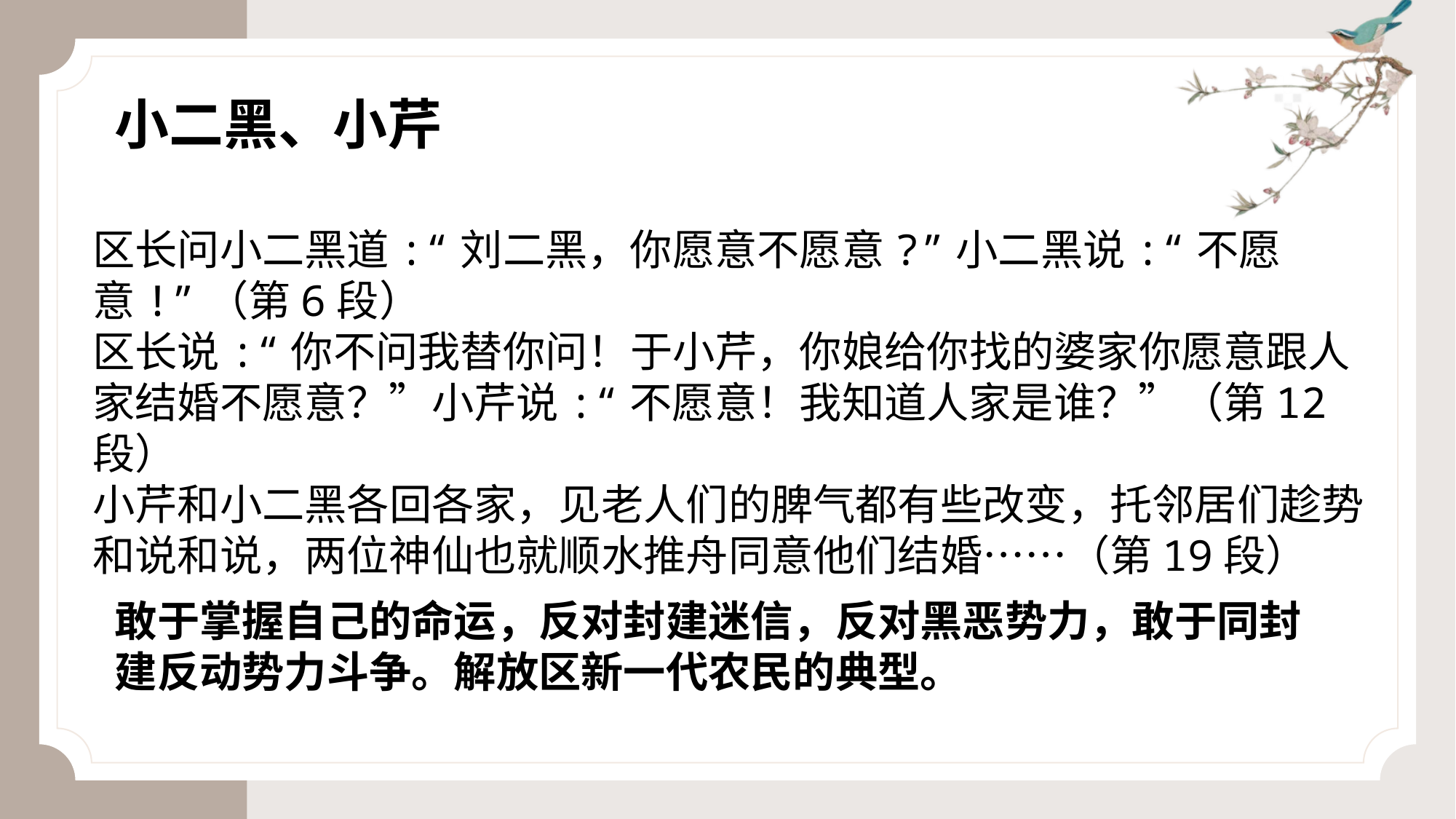

小二黑、小芹
区长问小二黑道:“刘二黑，你愿意不愿意?”小二黑说:“不愿意!”（第6段）
区长说:“你不问我替你问！于小芹，你娘给你找的婆家你愿意跟人家结婚不愿意？”小芹说:“不愿意！我知道人家是谁？”（第12段）
小芹和小二黑各回各家，见老人们的脾气都有些改变，托邻居们趁势和说和说，两位神仙也就顺水推舟同意他们结婚……（第19段）
敢于掌握自己的命运，反对封建迷信，反对黑恶势力，敢于同封建反动势力斗争。解放区新一代农民的典型。